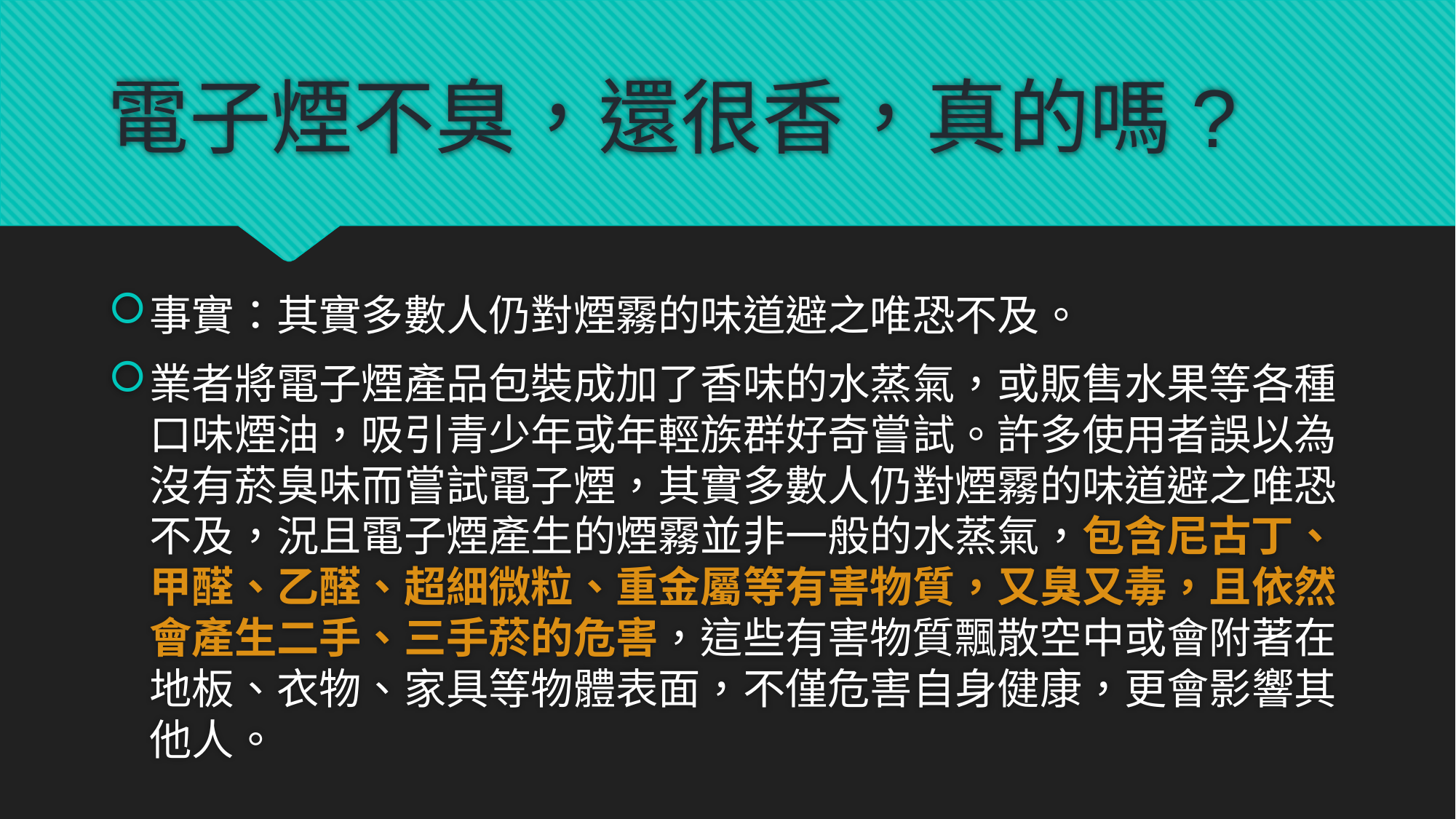

# 電子煙不臭，還很香，真的嗎?
事實：其實多數人仍對煙霧的味道避之唯恐不及。
業者將電子煙產品包裝成加了香味的水蒸氣，或販售水果等各種口味煙油，吸引青少年或年輕族群好奇嘗試。許多使用者誤以為沒有菸臭味而嘗試電子煙，其實多數人仍對煙霧的味道避之唯恐不及，況且電子煙產生的煙霧並非一般的水蒸氣，包含尼古丁、甲醛、乙醛、超細微粒、重金屬等有害物質，又臭又毒，且依然會產生二手、三手菸的危害，這些有害物質飄散空中或會附著在地板、衣物、家具等物體表面，不僅危害自身健康，更會影響其他人。